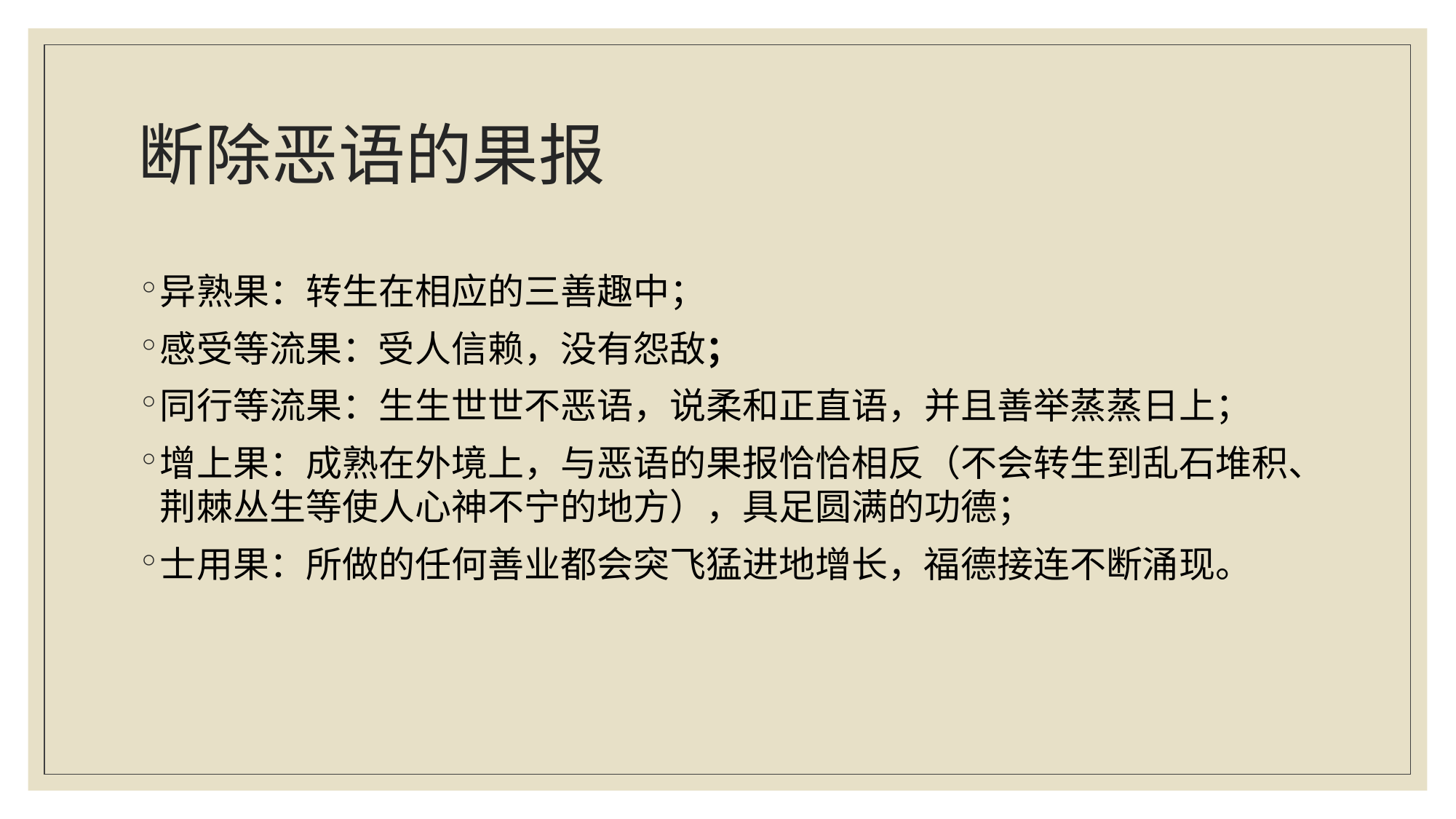

# 断除恶语的果报
异熟果：转生在相应的三善趣中；
感受等流果：受人信赖，没有怨敌；
同行等流果：生生世世不恶语，说柔和正直语，并且善举蒸蒸日上；
增上果：成熟在外境上，与恶语的果报恰恰相反（不会转生到乱石堆积、荆棘丛生等使人心神不宁的地方），具足圆满的功德；
士用果：所做的任何善业都会突飞猛进地增长，福德接连不断涌现。